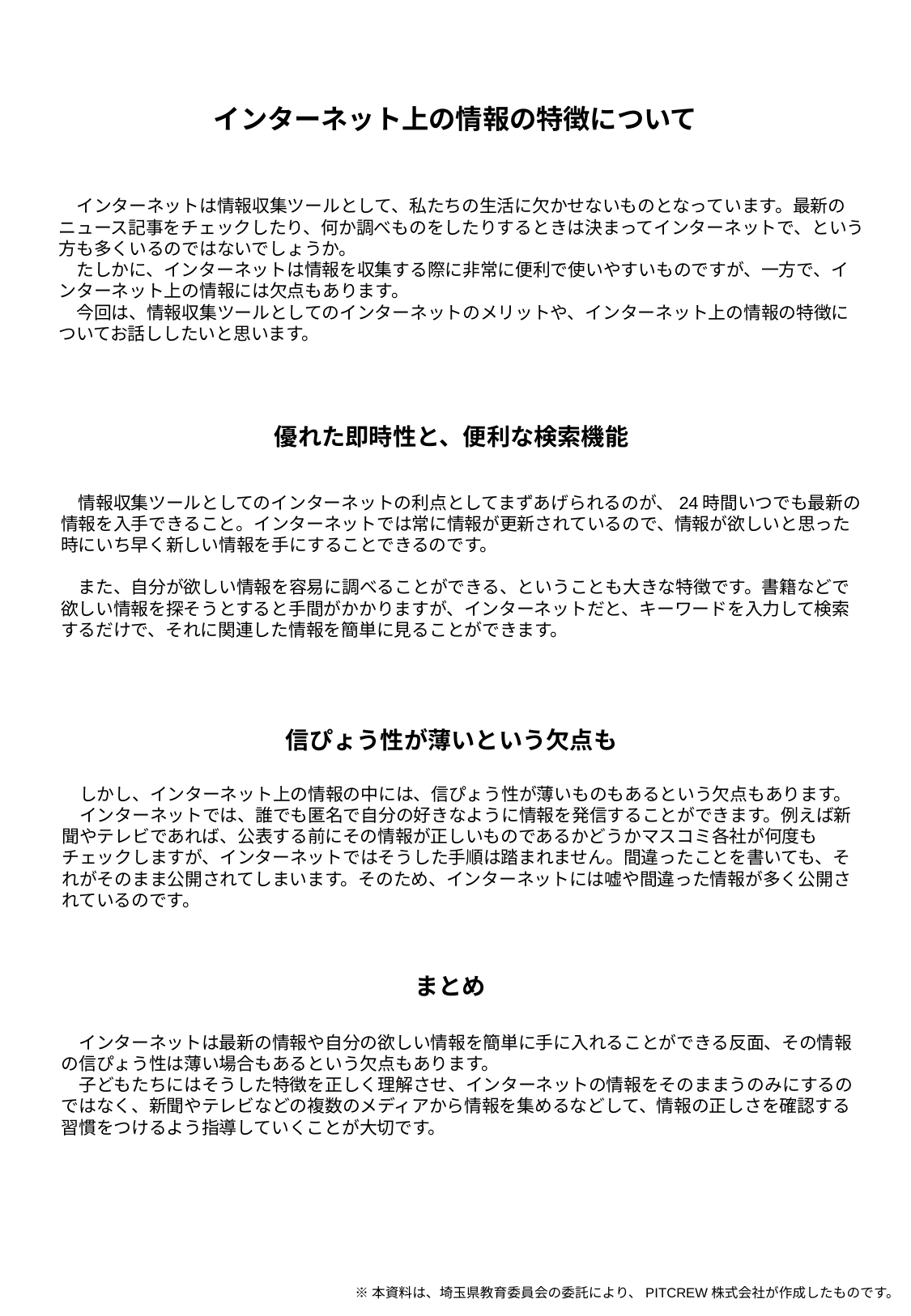

インターネット上の情報の特徴について
　インターネットは情報収集ツールとして、私たちの生活に欠かせないものとなっています。最新のニュース記事をチェックしたり、何か調べものをしたりするときは決まってインターネットで、という方も多くいるのではないでしょうか。
　たしかに、インターネットは情報を収集する際に非常に便利で使いやすいものですが、一方で、インターネット上の情報には欠点もあります。
　今回は、情報収集ツールとしてのインターネットのメリットや、インターネット上の情報の特徴についてお話ししたいと思います。
優れた即時性と、便利な検索機能
　情報収集ツールとしてのインターネットの利点としてまずあげられるのが、24時間いつでも最新の情報を入手できること。インターネットでは常に情報が更新されているので、情報が欲しいと思った時にいち早く新しい情報を手にすることできるのです。

　また、自分が欲しい情報を容易に調べることができる、ということも大きな特徴です。書籍などで欲しい情報を探そうとすると手間がかかりますが、インターネットだと、キーワードを入力して検索するだけで、それに関連した情報を簡単に見ることができます。
信ぴょう性が薄いという欠点も
　しかし、インターネット上の情報の中には、信ぴょう性が薄いものもあるという欠点もあります。
　インターネットでは、誰でも匿名で自分の好きなように情報を発信することができます。例えば新聞やテレビであれば、公表する前にその情報が正しいものであるかどうかマスコミ各社が何度もチェックしますが、インターネットではそうした手順は踏まれません。間違ったことを書いても、それがそのまま公開されてしまいます。そのため、インターネットには嘘や間違った情報が多く公開されているのです。
まとめ
　インターネットは最新の情報や自分の欲しい情報を簡単に手に入れることができる反面、その情報の信ぴょう性は薄い場合もあるという欠点もあります。
　子どもたちにはそうした特徴を正しく理解させ、インターネットの情報をそのままうのみにするのではなく、新聞やテレビなどの複数のメディアから情報を集めるなどして、情報の正しさを確認する習慣をつけるよう指導していくことが大切です。
※本資料は、埼玉県教育委員会の委託により、PITCREW株式会社が作成したものです。